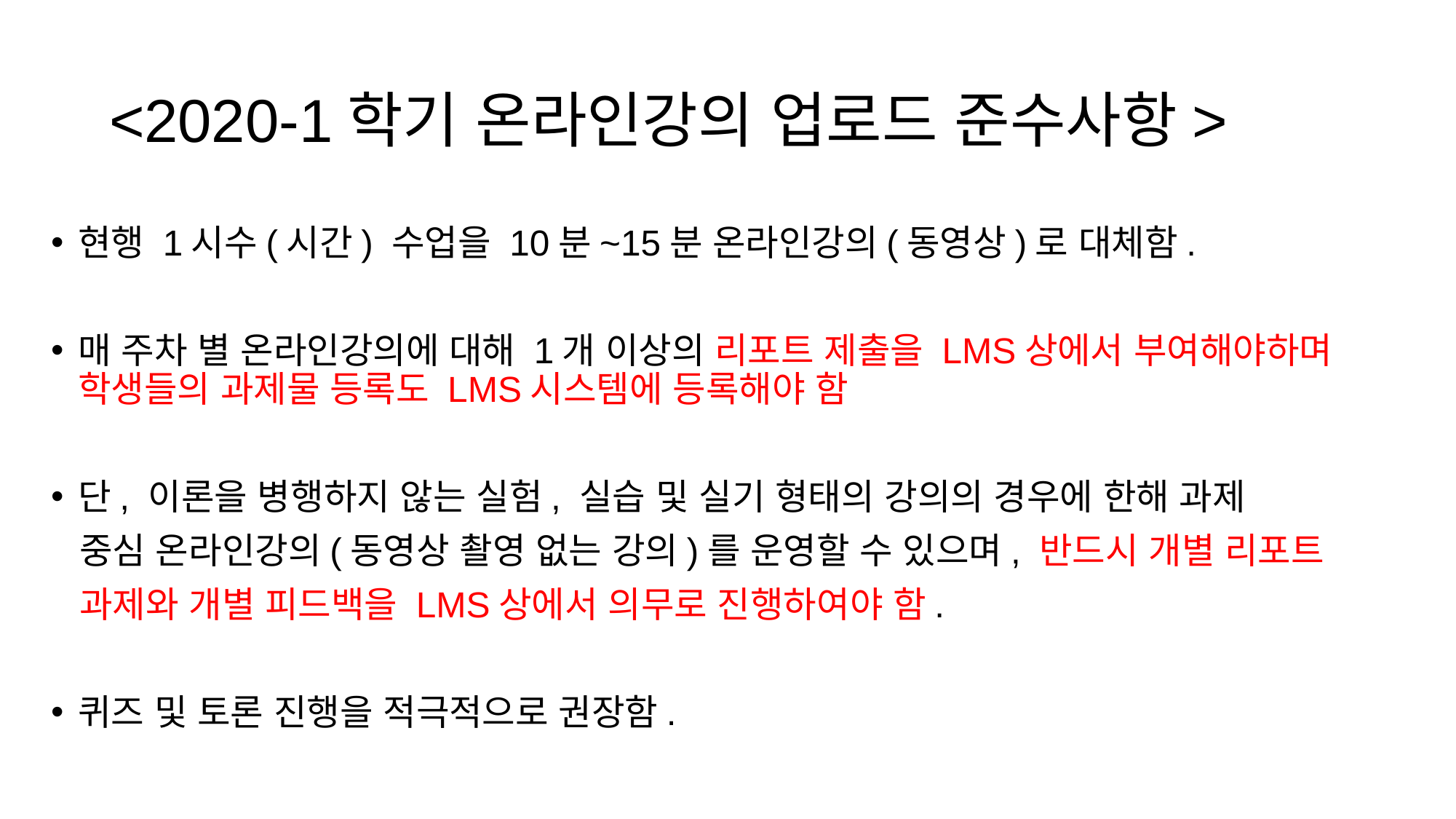

# <2020-1학기 온라인강의 업로드 준수사항>
현행 1시수(시간) 수업을 10분~15분 온라인강의(동영상)로 대체함.

매 주차 별 온라인강의에 대해 1개 이상의 리포트 제출을 LMS상에서 부여해야하며 학생들의 과제물 등록도 LMS시스템에 등록해야 함

단, 이론을 병행하지 않는 실험, 실습 및 실기 형태의 강의의 경우에 한해 과제
  중심 온라인강의(동영상 촬영 없는 강의)를 운영할 수 있으며, 반드시 개별 리포트
  과제와 개별 피드백을 LMS상에서 의무로 진행하여야 함.

퀴즈 및 토론 진행을 적극적으로 권장함.